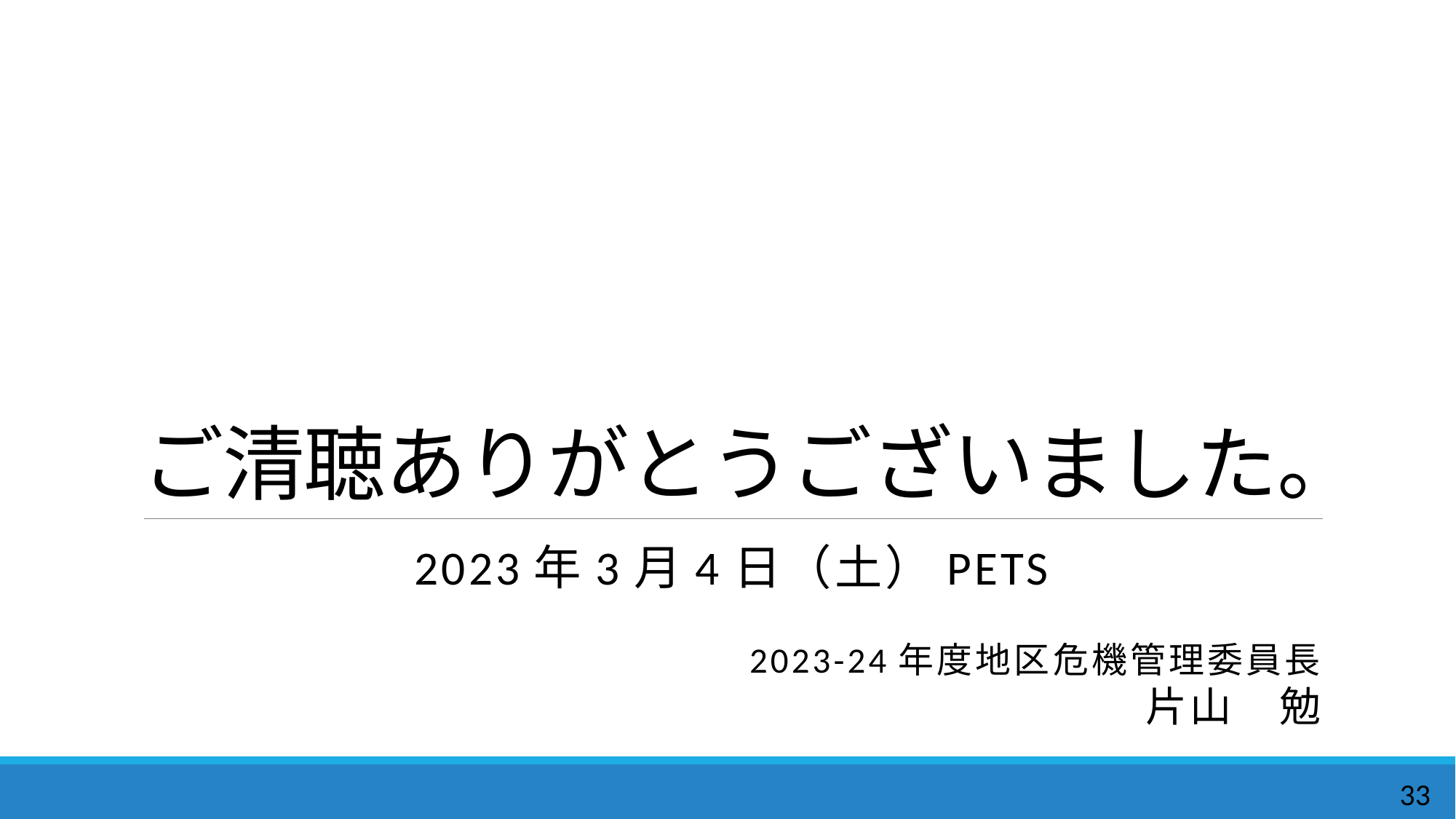

# ご清聴ありがとうございました。
2023年3月4日（土）PETS

2023-24年度地区危機管理委員長
片山　勉
33